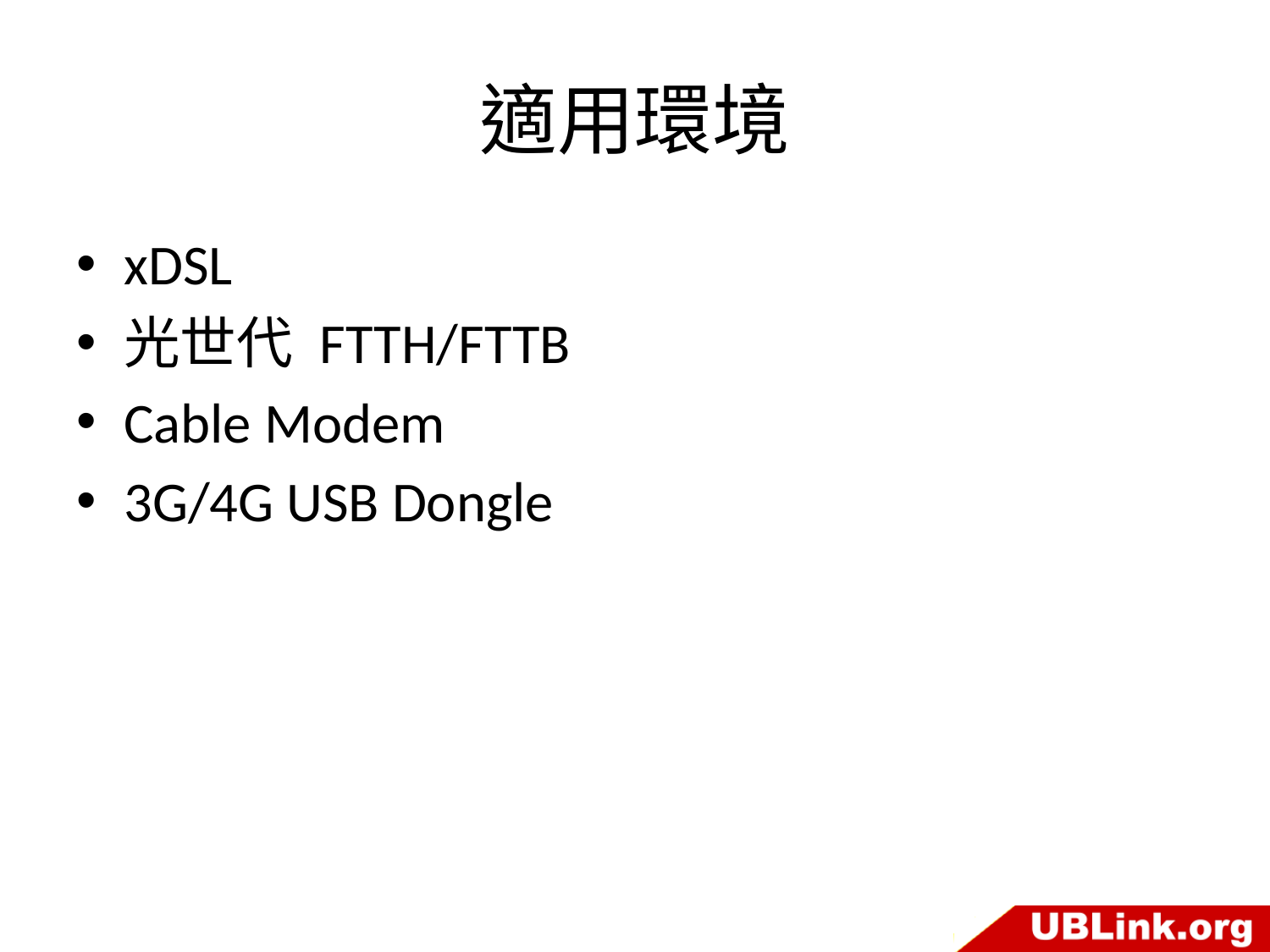

# 適用環境
xDSL
光世代 FTTH/FTTB
Cable Modem
3G/4G USB Dongle